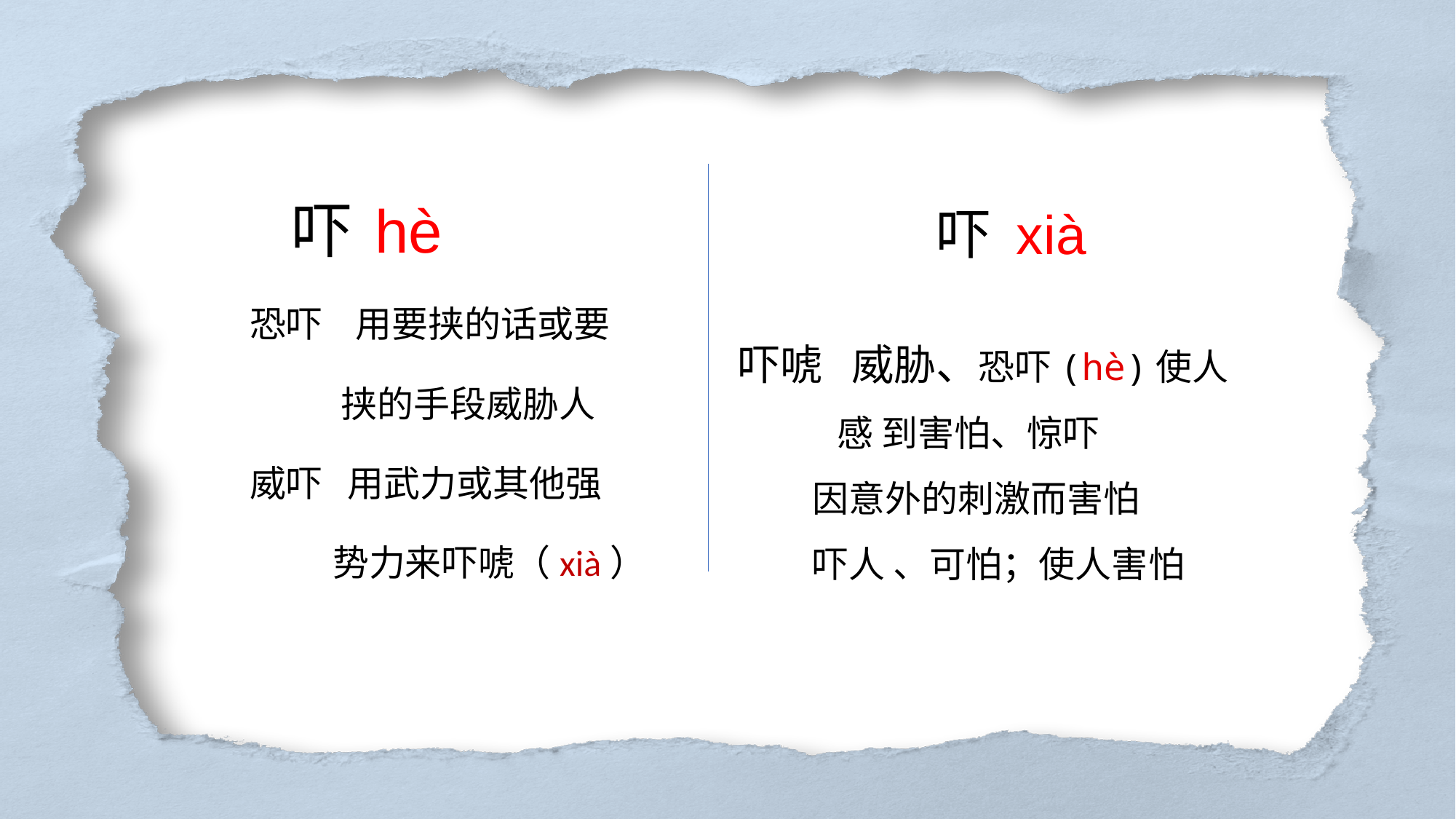

吓 xià
  吓 hè

恐吓    用要挟的话或要

          挟的手段威胁人

威吓   用武力或其他强

         势力来吓唬（xià）

吓唬   威胁、恐吓(hè)使人
           感 到害怕、惊吓
        因意外的刺激而害怕
        吓人 、可怕；使人害怕